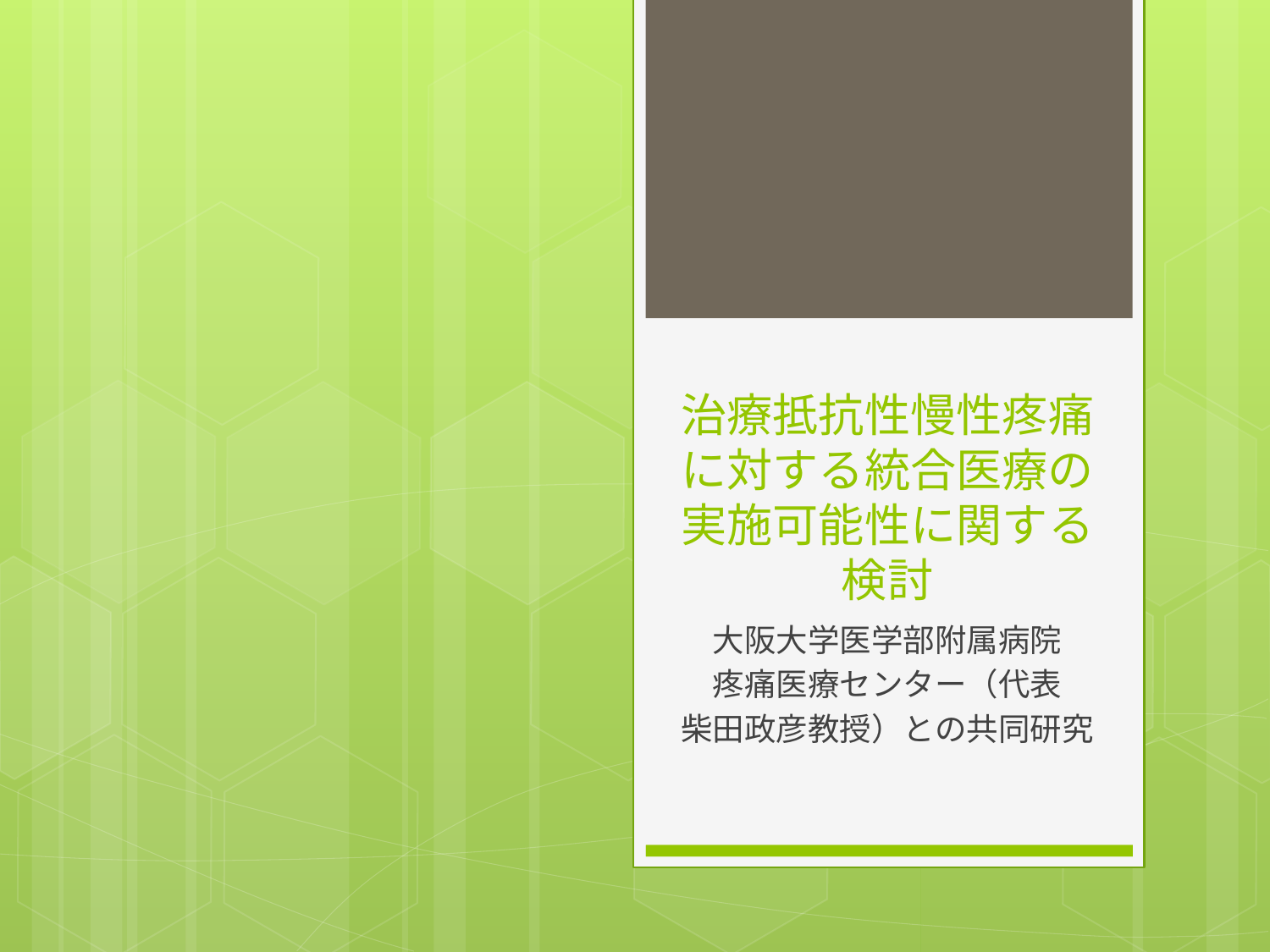

# 治療抵抗性慢性疼痛に対する統合医療の実施可能性に関する検討
大阪大学医学部附属病院
疼痛医療センター（代表
柴田政彦教授）との共同研究